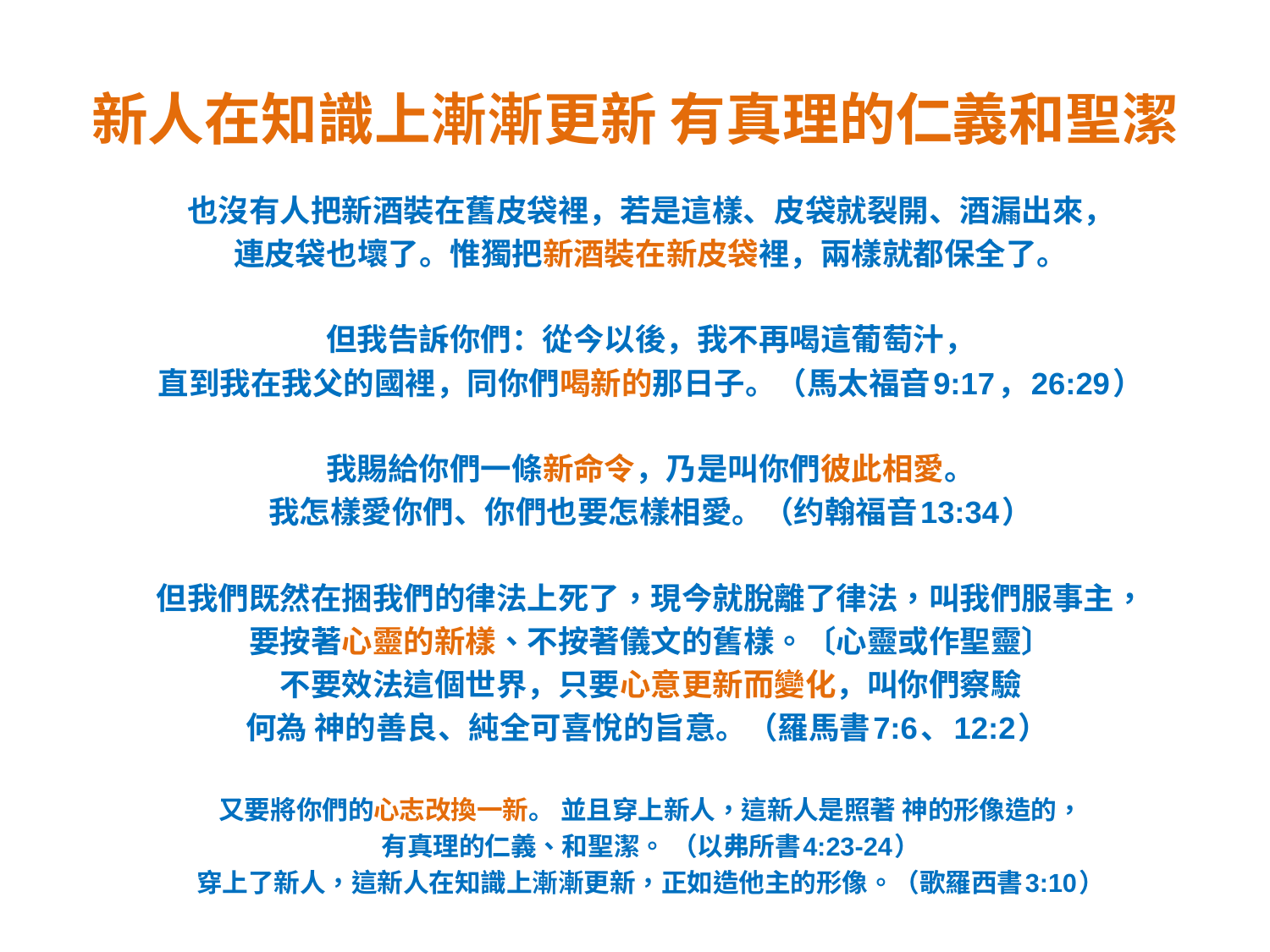

# 新人在知識上漸漸更新 有真理的仁義和聖潔
也沒有人把新酒裝在舊皮袋裡，若是這樣、皮袋就裂開、酒漏出來，
連皮袋也壞了。惟獨把新酒裝在新皮袋裡，兩樣就都保全了。

但我告訴你們：從今以後，我不再喝這葡萄汁，
直到我在我父的國裡，同你們喝新的那日子。（馬太福音9:17，26:29）

我賜給你們一條新命令，乃是叫你們彼此相愛。
我怎樣愛你們、你們也要怎樣相愛。（约翰福音13:34）

但我們既然在捆我們的律法上死了，現今就脫離了律法，叫我們服事主，
要按著心靈的新樣、不按著儀文的舊樣。〔心靈或作聖靈〕
不要效法這個世界，只要心意更新而變化，叫你們察驗
何為 神的善良、純全可喜悅的旨意。（羅馬書7:6、12:2）

又要將你們的心志改換一新。 並且穿上新人，這新人是照著 神的形像造的，
有真理的仁義、和聖潔。 （以弗所書4:23-24）
穿上了新人，這新人在知識上漸漸更新，正如造他主的形像。（歌羅西書3:10）